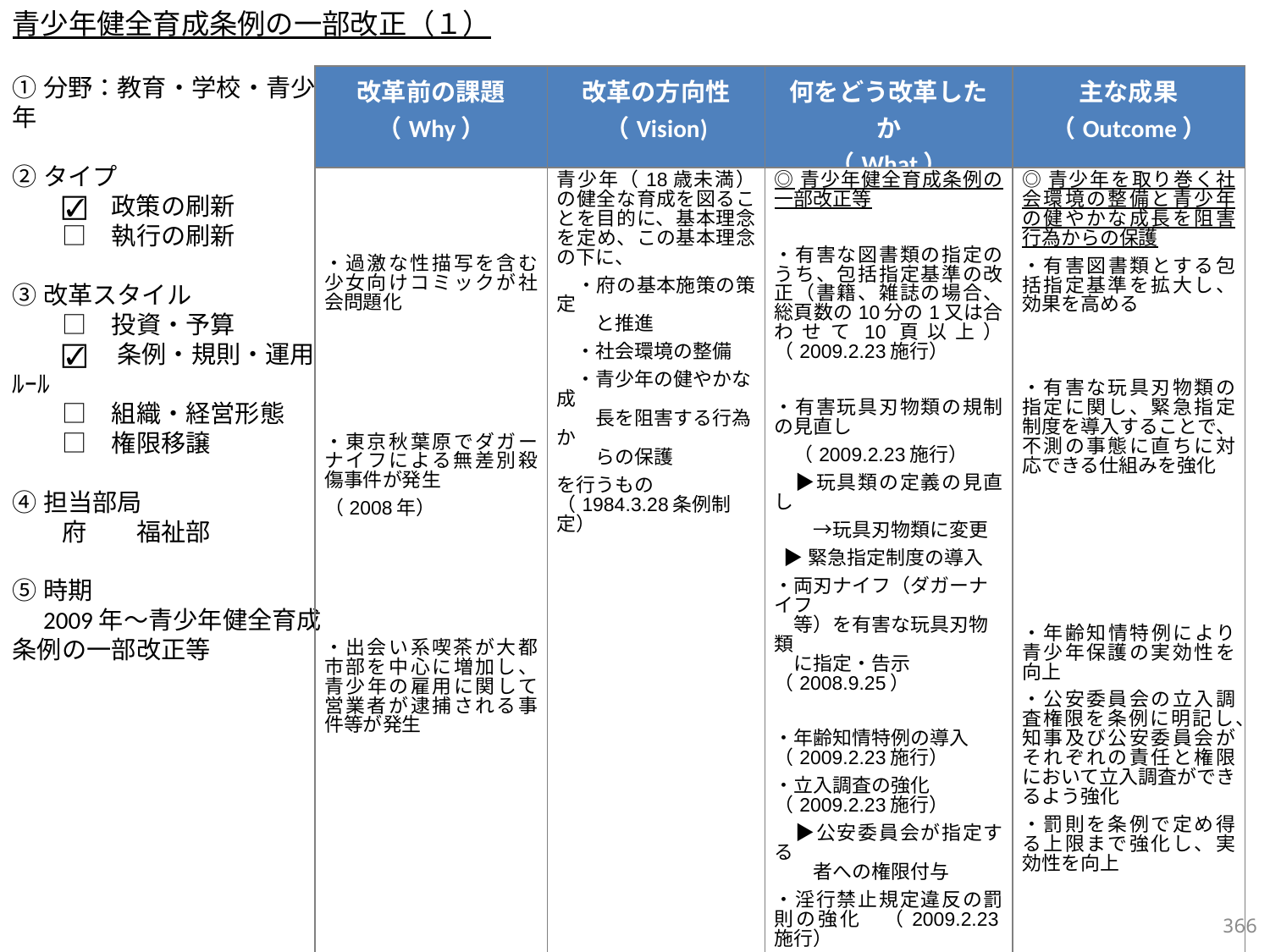

青少年健全育成条例の一部改正（１）
①分野：教育・学校・青少年

②タイプ
　　☑　政策の刷新
　　□　執行の刷新

③改革スタイル
　　□　投資・予算
　　☑ 　条例・規則・運用ﾙｰﾙ
　　□　組織・経営形態
　　□　権限移譲

④担当部局
　　府　　福祉部

⑤時期
　2009年～青少年健全育成条例の一部改正等
| 改革前の課題 （Why） | 改革の方向性 （Vision) | 何をどう改革したか （What） | 主な成果 （Outcome） |
| --- | --- | --- | --- |
| ・過激な性描写を含む少女向けコミックが社会問題化 ・東京秋葉原でダガーナイフによる無差別殺傷事件が発生 （2008年） ・出会い系喫茶が大都市部を中心に増加し、青少年の雇用に関して営業者が逮捕される事件等が発生 | 青少年（18歳未満）の健全な育成を図ることを目的に、基本理念を定め、この基本理念の下に、 　・府の基本施策の策定　 　　と推進 　・社会環境の整備 　・青少年の健やかな成 　　長を阻害する行為か 　　らの保護 を行うもの（1984.3.28条例制定） | ◎青少年健全育成条例の一部改正等 ・有害な図書類の指定のうち、包括指定基準の改正（書籍、雑誌の場合、総頁数の10分の1又は合わせて10頁以上）（2009.2.23施行） ・有害玩具刃物類の規制の見直し 　（2009.2.23施行） 　▶玩具類の定義の見直し 　　→玩具刃物類に変更 ▶緊急指定制度の導入 ・両刃ナイフ（ダガーナイフ 　等）を有害な玩具刃物類 　に指定・告示（2008.9.25） ・年齢知情特例の導入（2009.2.23施行） ・立入調査の強化（2009.2.23施行） 　▶公安委員会が指定する 　　者への権限付与 ・淫行禁止規定違反の罰則の強化　（2009.2.23施行） 　▶100万円以下の罰金又は 　　2年以下の懲役 | ◎青少年を取り巻く社会環境の整備と青少年の健やかな成長を阻害行為からの保護 ・有害図書類とする包括指定基準を拡大し、効果を高める ・有害な玩具刃物類の指定に関し、緊急指定制度を導入することで、不測の事態に直ちに対応できる仕組みを強化 ・年齢知情特例により青少年保護の実効性を向上 ・公安委員会の立入調査権限を条例に明記し、知事及び公安委員会がそれぞれの責任と権限において立入調査ができるよう強化 ・罰則を条例で定め得る上限まで強化し、実効性を向上 |
366